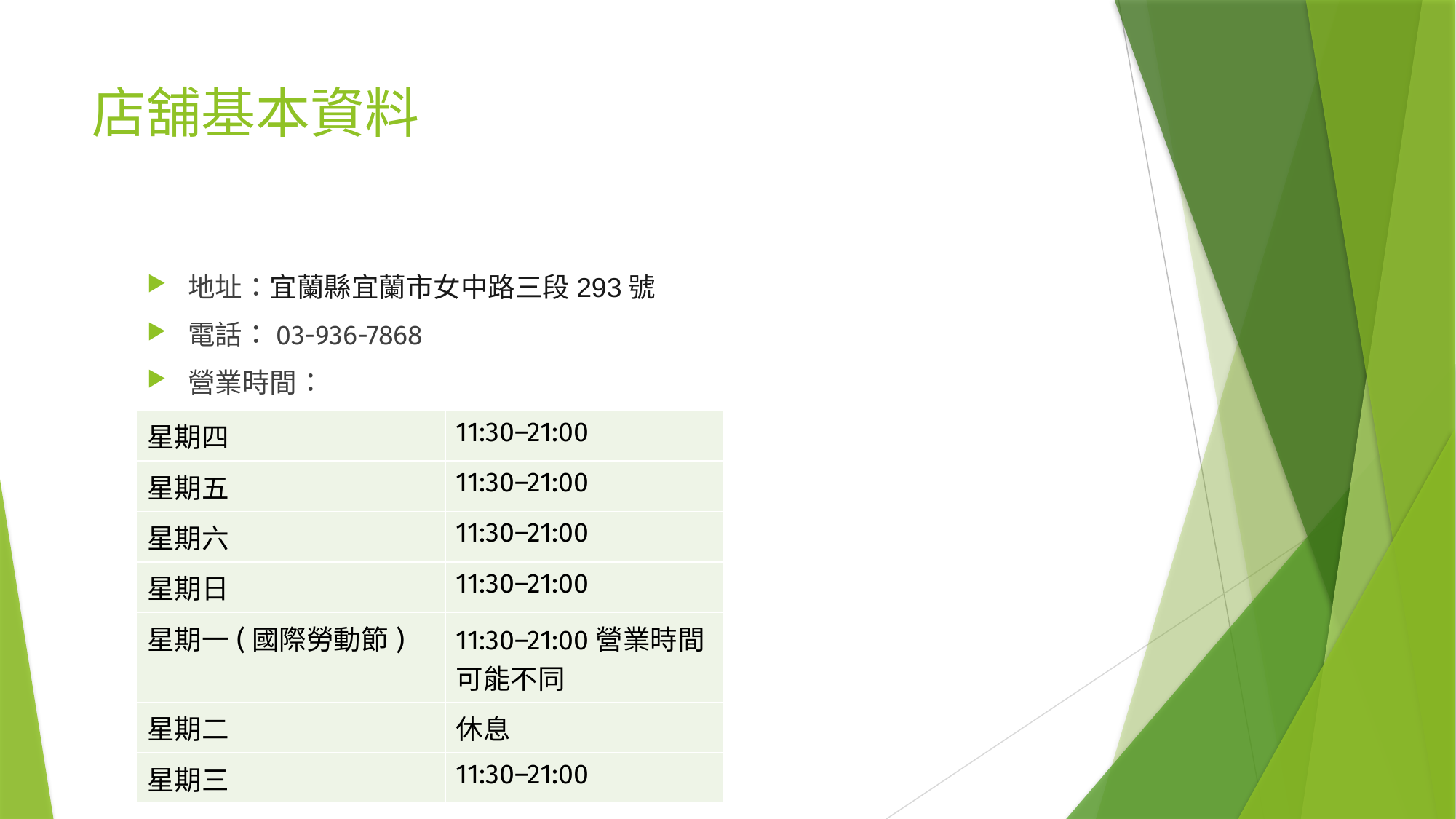

# 店舖基本資料
地址：宜蘭縣宜蘭市女中路三段293號
電話：03-936-7868
營業時間：

| 星期四 | 11:30–21:00 |
| --- | --- |
| 星期五 | 11:30–21:00 |
| 星期六 | 11:30–21:00 |
| 星期日 | 11:30–21:00 |
| 星期一(國際勞動節) | 11:30–21:00營業時間可能不同 |
| 星期二 | 休息 |
| 星期三 | 11:30–21:00 |